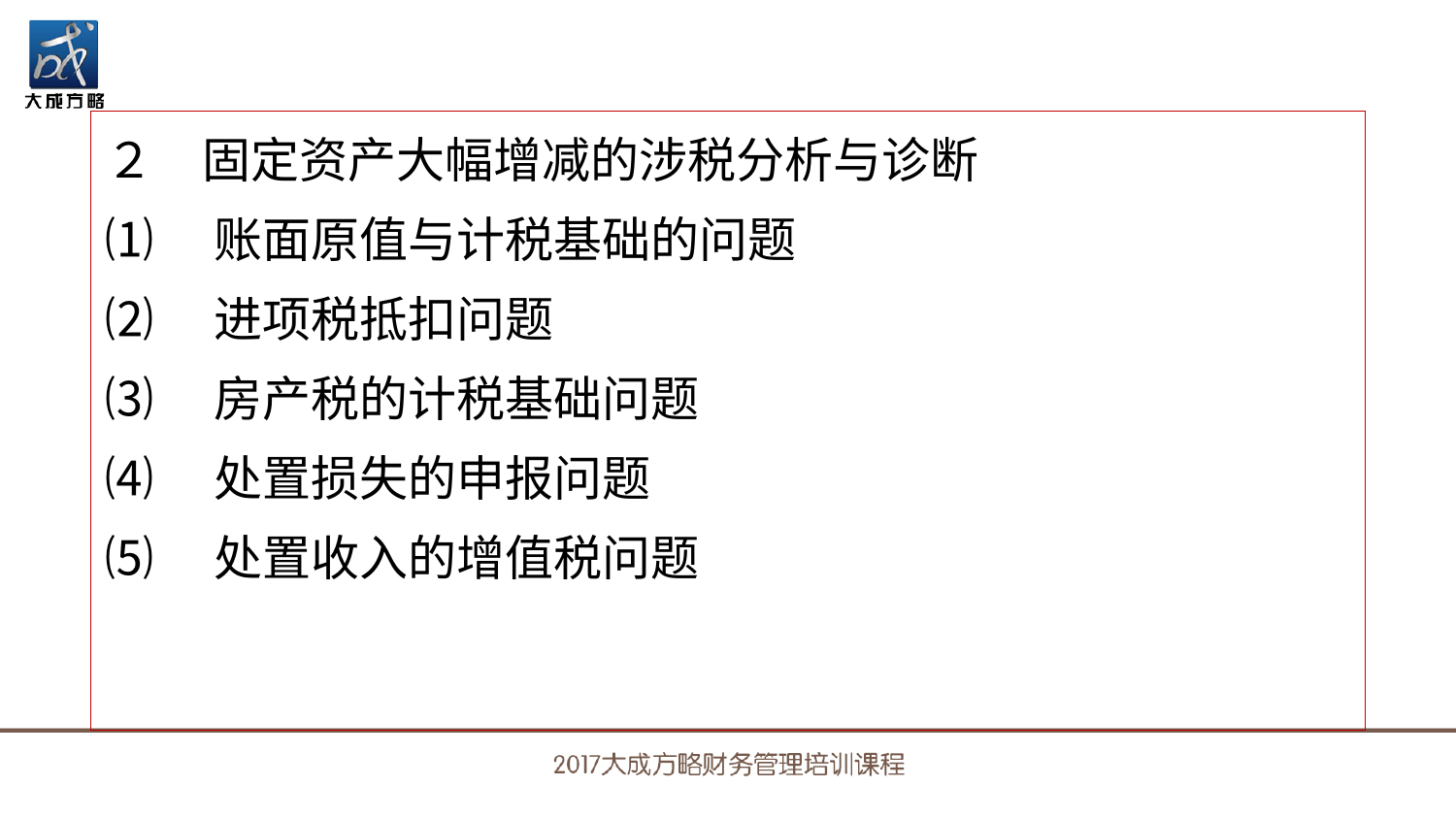

２　固定资产大幅增减的涉税分析与诊断
⑴　账面原值与计税基础的问题
⑵　进项税抵扣问题
⑶　房产税的计税基础问题
⑷　处置损失的申报问题
⑸　处置收入的增值税问题